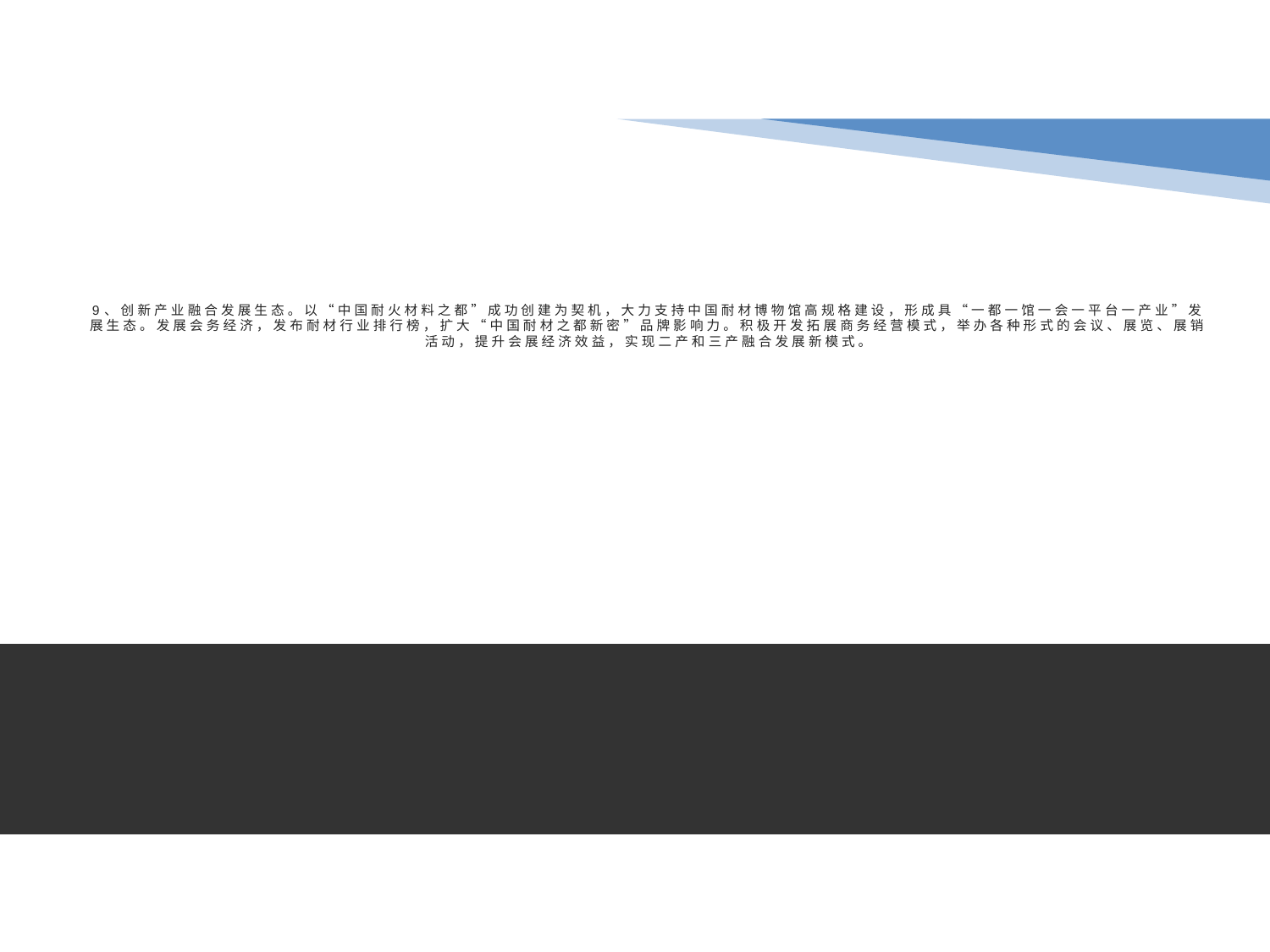

# 9、创新产业融合发展生态。以“中国耐火材料之都”成功创建为契机，大力支持中国耐材博物馆高规格建设，形成具“一都一馆一会一平台一产业”发展生态。发展会务经济，发布耐材行业排行榜，扩大“中国耐材之都新密”品牌影响力。积极开发拓展商务经营模式，举办各种形式的会议、展览、展销活动，提升会展经济效益，实现二产和三产融合发展新模式。